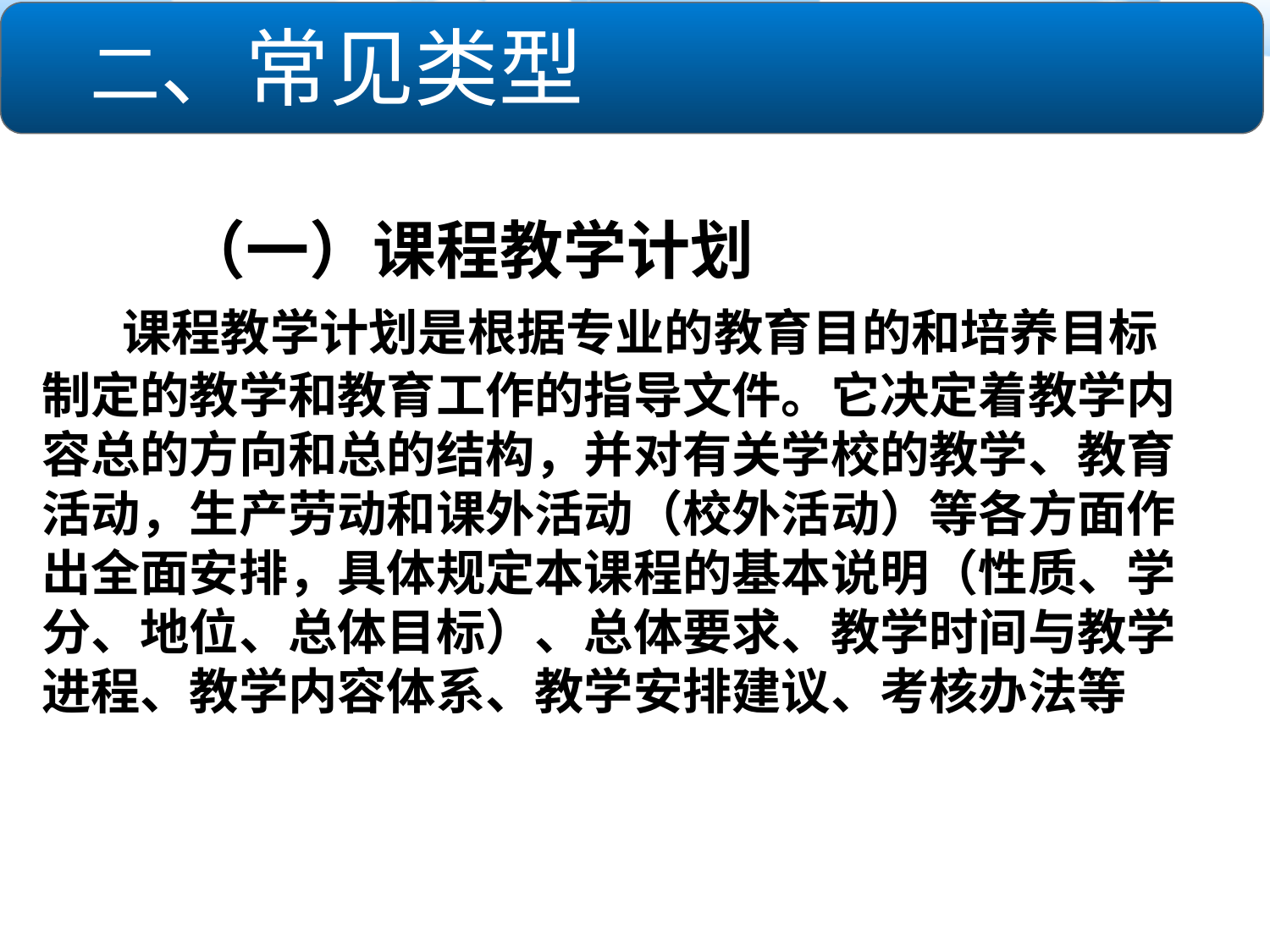

二、常见类型
　　（一）课程教学计划
     课程教学计划是根据专业的教育目的和培养目标制定的教学和教育工作的指导文件。它决定着教学内容总的方向和总的结构，并对有关学校的教学、教育活动，生产劳动和课外活动（校外活动）等各方面作出全面安排，具体规定本课程的基本说明（性质、学分、地位、总体目标）、总体要求、教学时间与教学进程、教学内容体系、教学安排建议、考核办法等